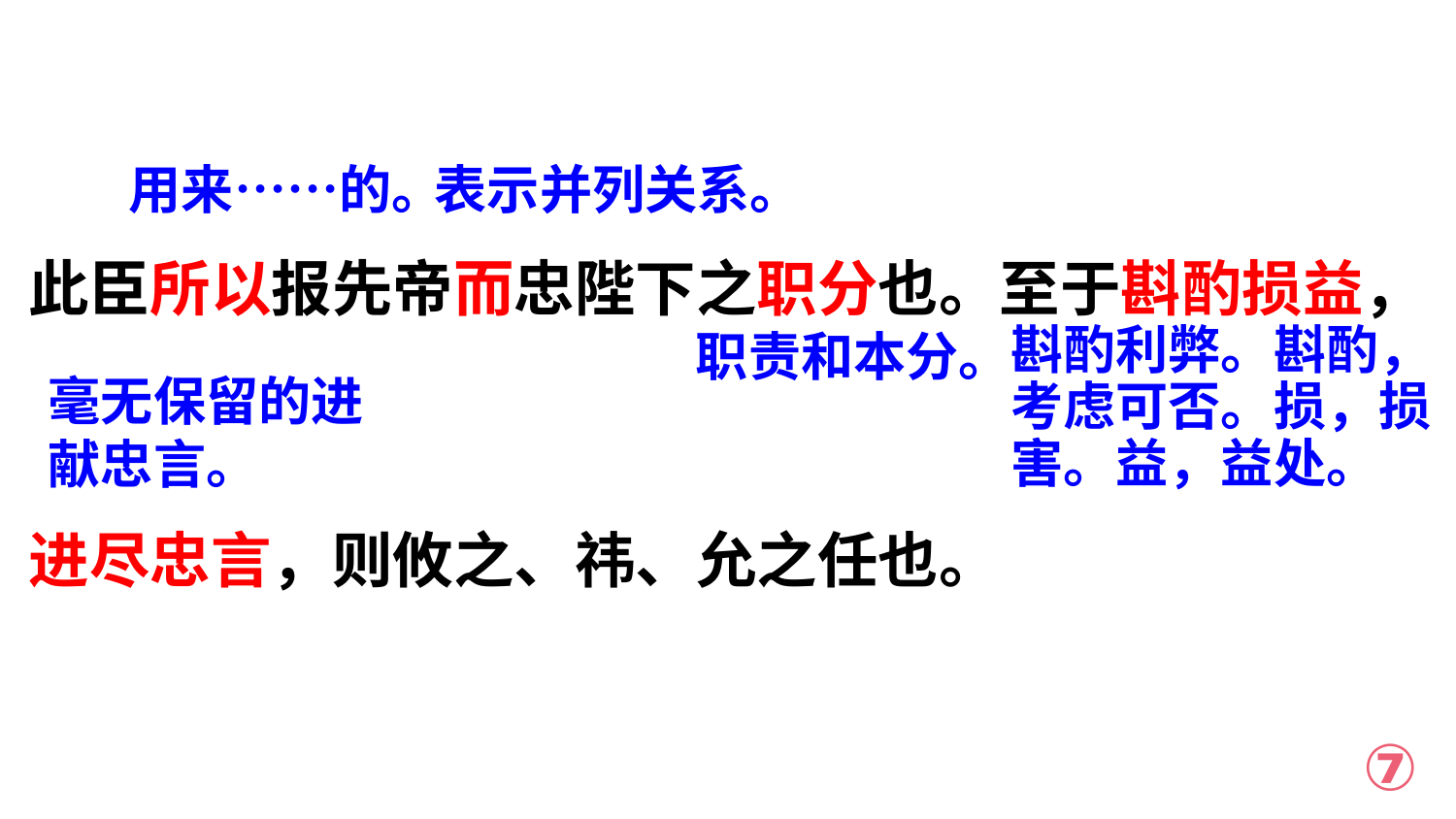

用来……的。
表示并列关系。
此臣所以报先帝而忠陛下之职分也。至于斟酌损益，

进尽忠言，则攸之、祎、允之任也。
斟酌利弊。斟酌，考虑可否。损，损害。益，益处。
职责和本分。
毫无保留的进献忠言。
⑦